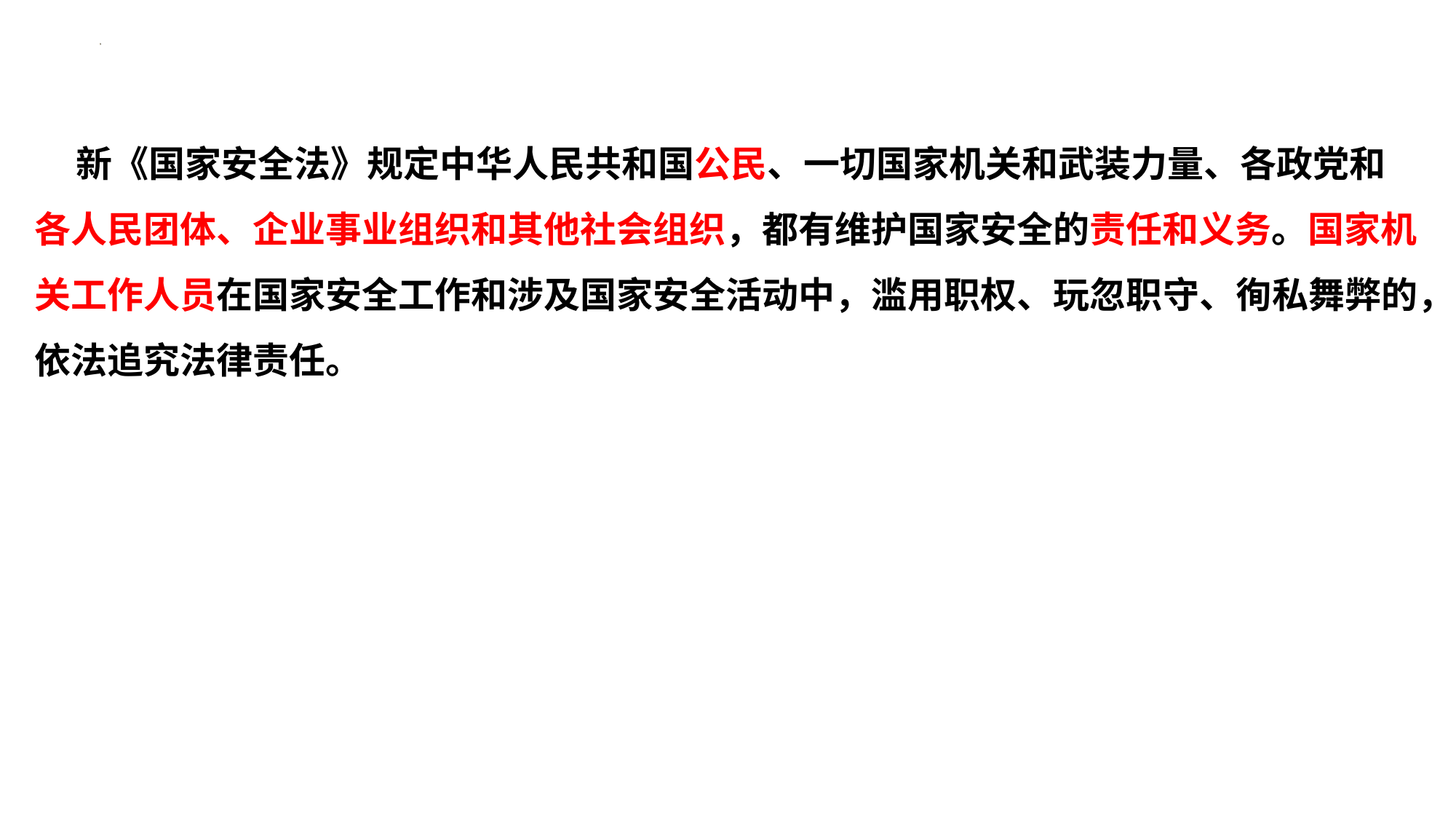

新《国家安全法》规定中华人民共和国公民、一切国家机关和武装力量、各政党和各人民团体、企业事业组织和其他社会组织，都有维护国家安全的责任和义务。国家机关工作人员在国家安全工作和涉及国家安全活动中，滥用职权、玩忽职守、徇私舞弊的，依法追究法律责任。